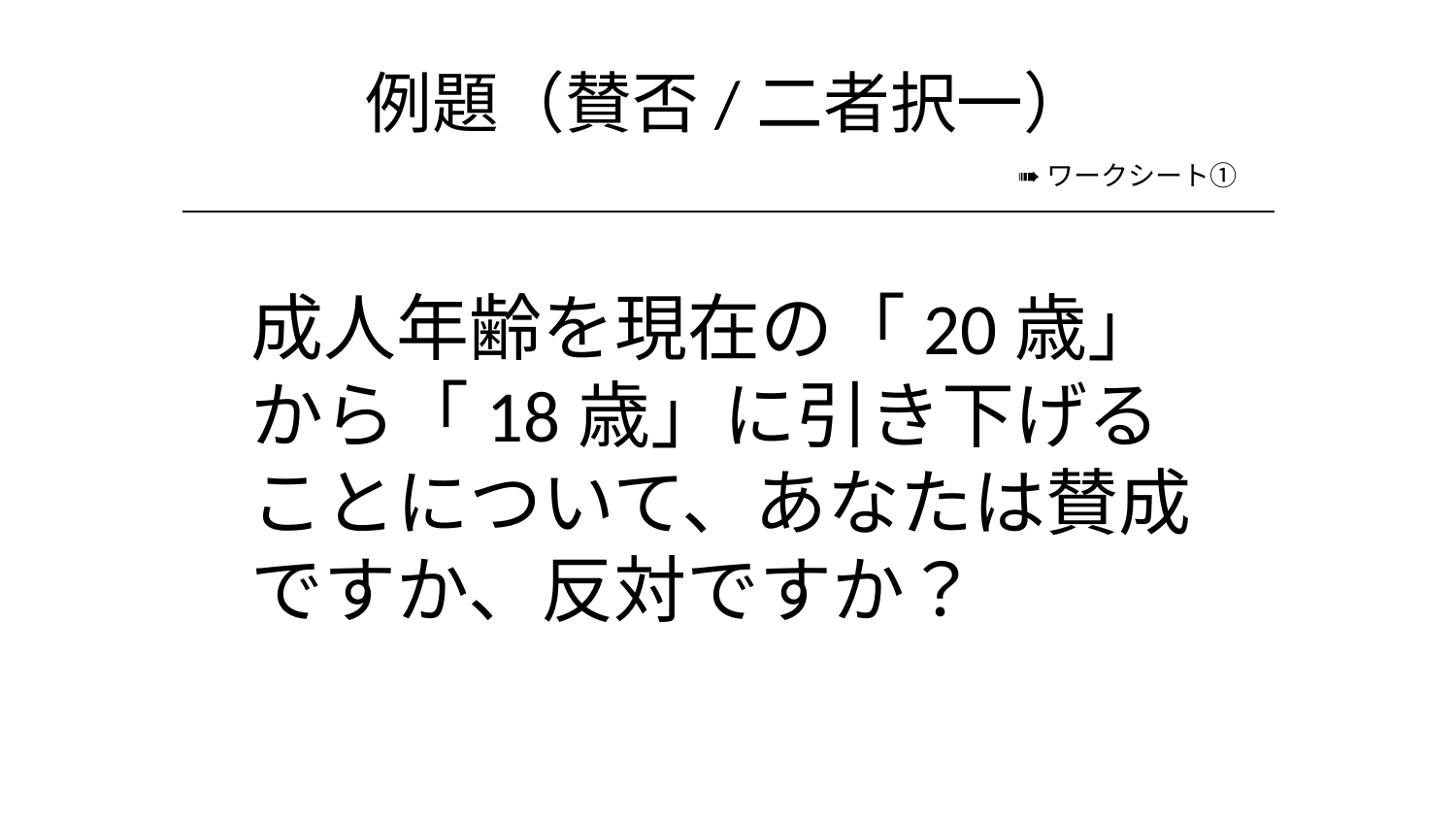

# 例題（賛否/二者択一）
➠ワークシート①
成人年齢を現在の「20歳」から「18歳」に引き下げることについて、あなたは賛成ですか、反対ですか？